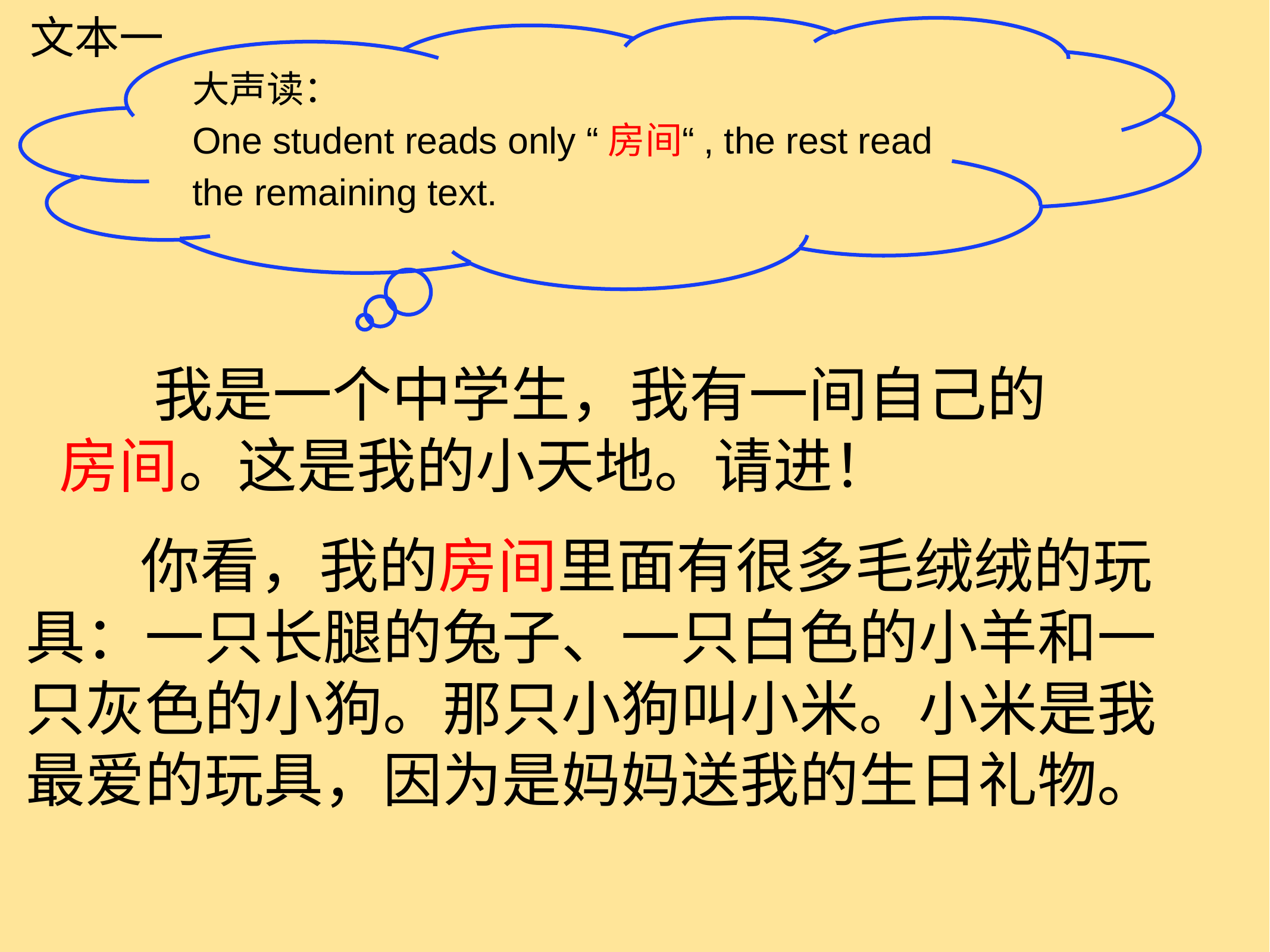

文本一

大声读：
One student reads only “房间“, the rest read the remaining text.

      我是一个中学生，我有一间自己的
房间。这是我的小天地。请进！
     你看，我的房间里面有很多毛绒绒的玩具：一只长腿的兔子、一只白色的小羊和一只灰色的小狗。那只小狗叫小米。小米是我最爱的玩具，因为是妈妈送我的生日礼物。